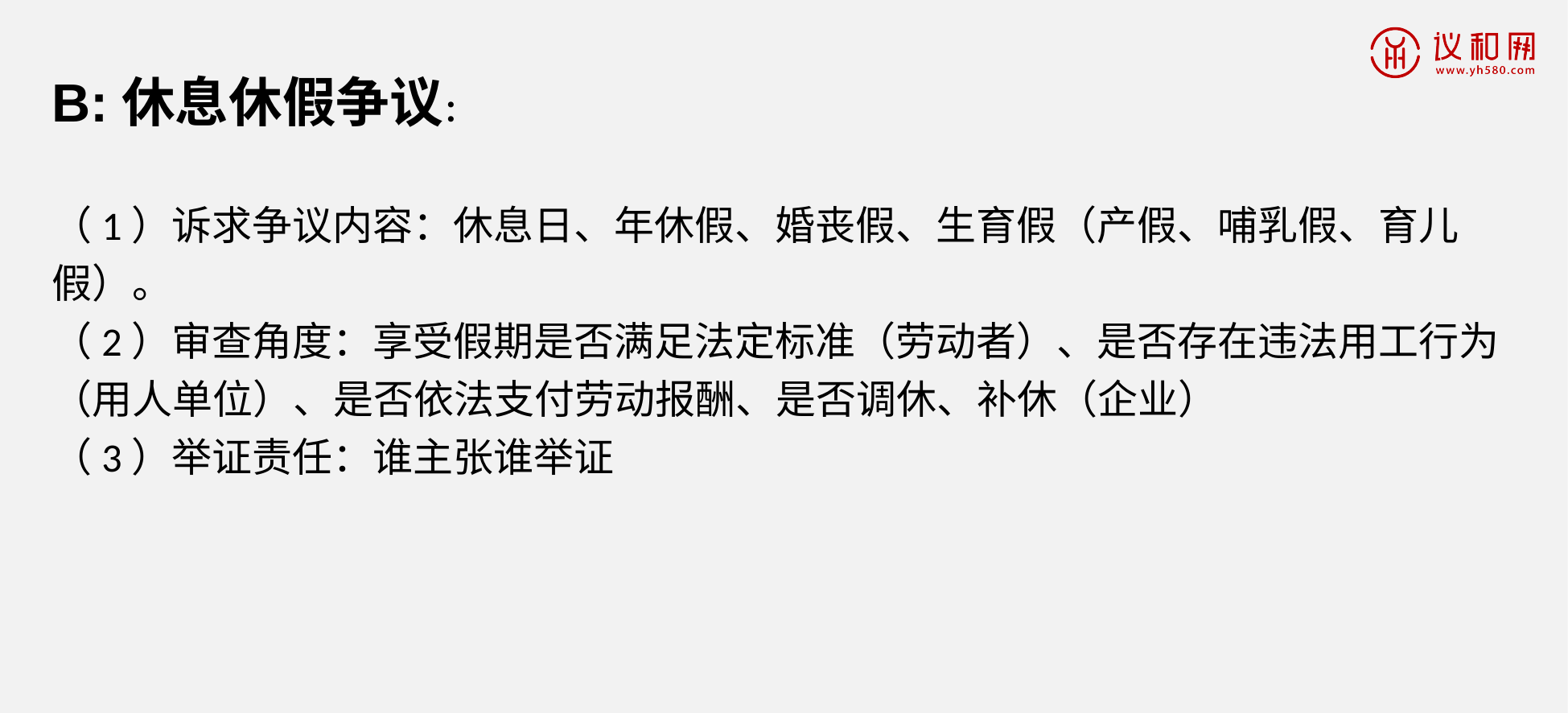

B:休息休假争议：

（1）诉求争议内容：休息日、年休假、婚丧假、生育假（产假、哺乳假、育儿假）。
（2）审查角度：享受假期是否满足法定标准（劳动者）、是否存在违法用工行为（用人单位）、是否依法支付劳动报酬、是否调休、补休（企业）
（3）举证责任：谁主张谁举证